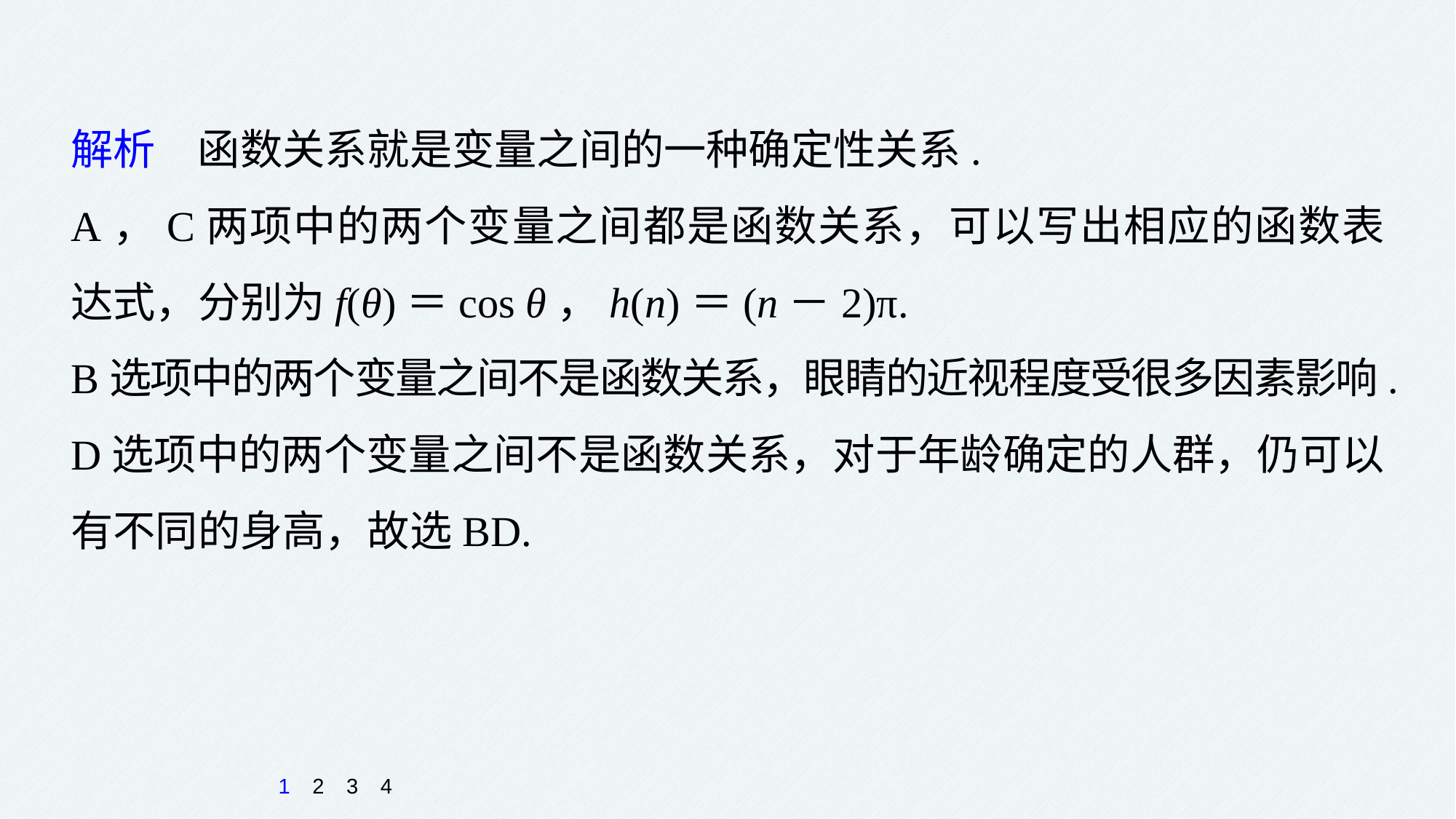

解析　函数关系就是变量之间的一种确定性关系.
A，C两项中的两个变量之间都是函数关系，可以写出相应的函数表达式，分别为f(θ)＝cos θ，h(n)＝(n－2)π.
B选项中的两个变量之间不是函数关系，眼睛的近视程度受很多因素影响.
D选项中的两个变量之间不是函数关系，对于年龄确定的人群，仍可以有不同的身高，故选BD.
1
2
3
4